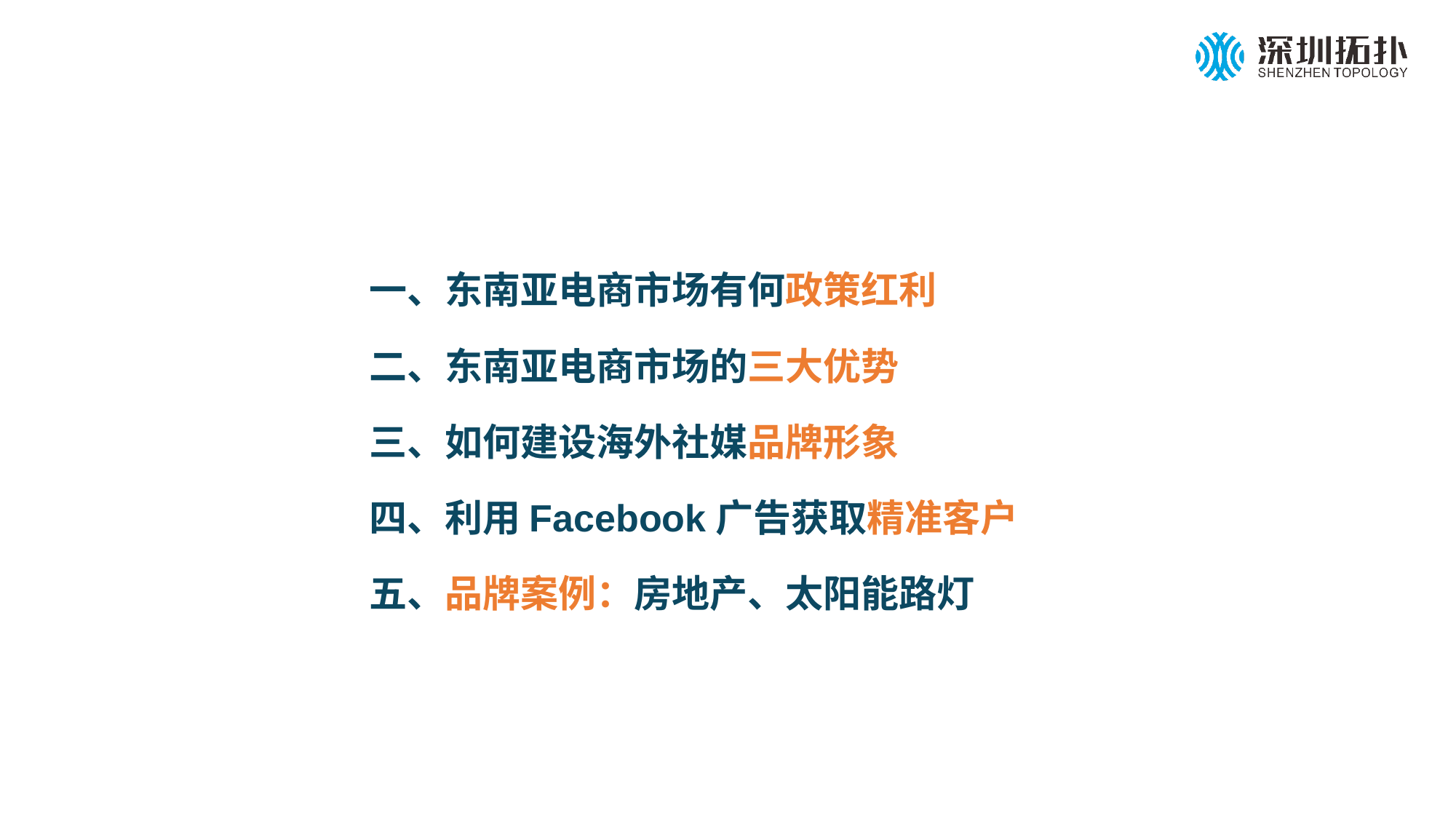

一、东南亚电商市场有何政策红利
二、东南亚电商市场的三大优势
三、如何建设海外社媒品牌形象
四、利用Facebook广告获取精准客户
五、品牌案例：房地产、太阳能路灯